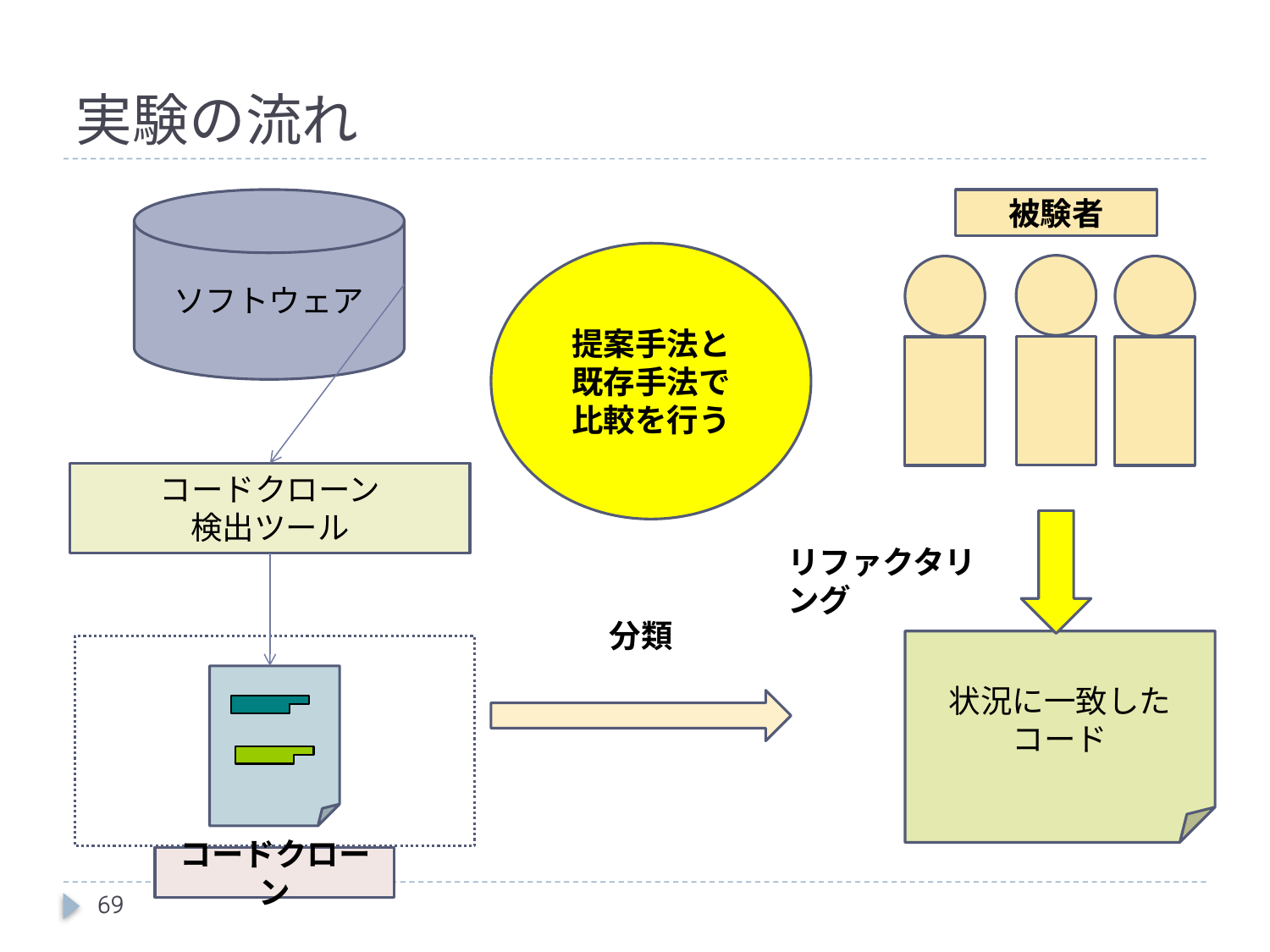

# 実験の流れ

ソフトウェア
被験者
提案手法と
既存手法で
比較を行う

コードクローン
検出ツール

リファクタリング
分類
状況に一致した
コード

コードクローン
69